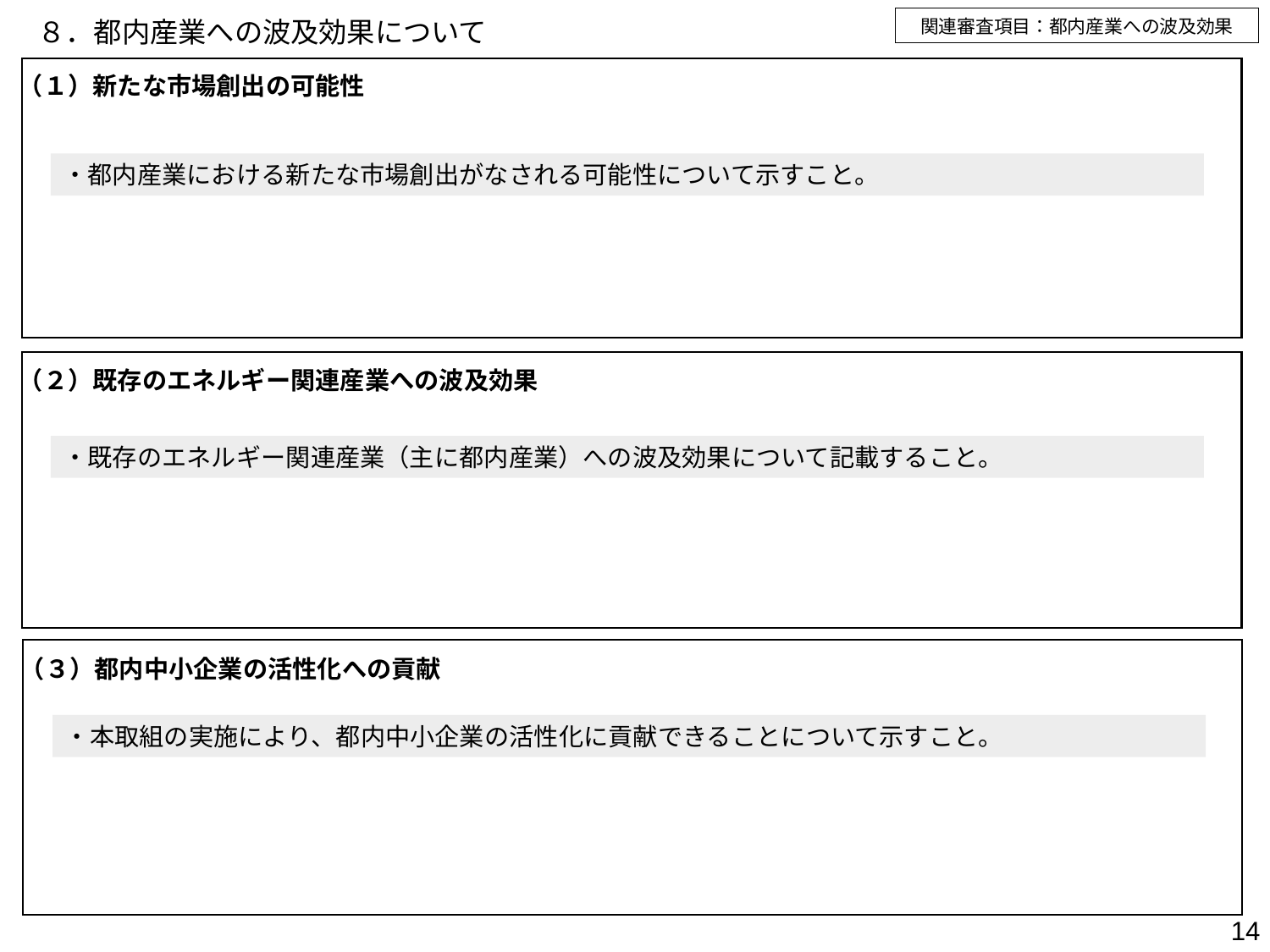

関連審査項目：都内産業への波及効果
# ８．都内産業への波及効果について

（１）新たな市場創出の可能性
・都内産業における新たな市場創出がなされる可能性について示すこと。

（２）既存のエネルギー関連産業への波及効果
・既存のエネルギー関連産業（主に都内産業）への波及効果について記載すること。

（３）都内中小企業の活性化への貢献
・本取組の実施により、都内中小企業の活性化に貢献できることについて示すこと。
14